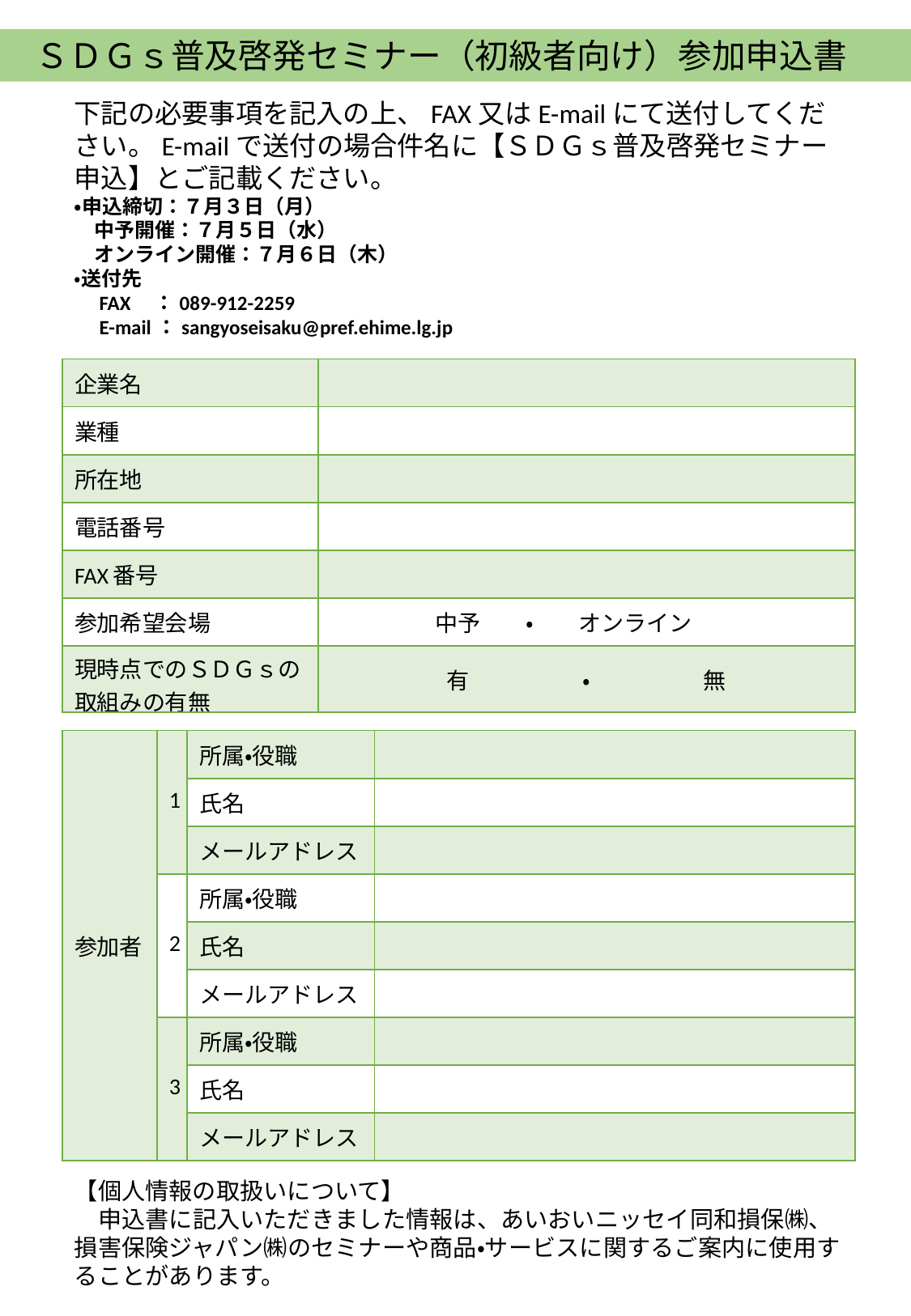

ＳＤＧｓ普及啓発セミナー（初級者向け）参加申込書
下記の必要事項を記入の上、FAX又はE-mailにて送付してくだ
さい。E-mailで送付の場合件名に【ＳＤＧｓ普及啓発セミナー申込】とご記載ください。
・申込締切：７月３日（月）
　中予開催：７月５日（水）
　オンライン開催：７月６日（木）
・送付先
　FAX    ：089-912-2259
　E-mail：sangyoseisaku@pref.ehime.lg.jp
| 企業名 |  |
| --- | --- |
| 業種 |  |
| 所在地 |  |
| 電話番号 |  |
| FAX番号 |  |
| 参加希望会場 | 中予　　・　　オンライン |
| 現時点でのＳＤＧｓの取組みの有無 | 有　　　　　・　　　　　無 |
| 参加者 | 1 | 所属・役職 |  |
| --- | --- | --- | --- |
|  |  | 氏名 |  |
|  |  | メールアドレス |  |
|  | 2 | 所属・役職 |  |
|  |  | 氏名 |  |
|  |  | メールアドレス |  |
|  | 3 | 所属・役職 |  |
|  |  | 氏名 |  |
|  |  | メールアドレス |  |
【個人情報の取扱いについて】
　申込書に記入いただきました情報は、あいおいニッセイ同和損保㈱、損害保険ジャパン㈱のセミナーや商品・サービスに関するご案内に使用することがあります。